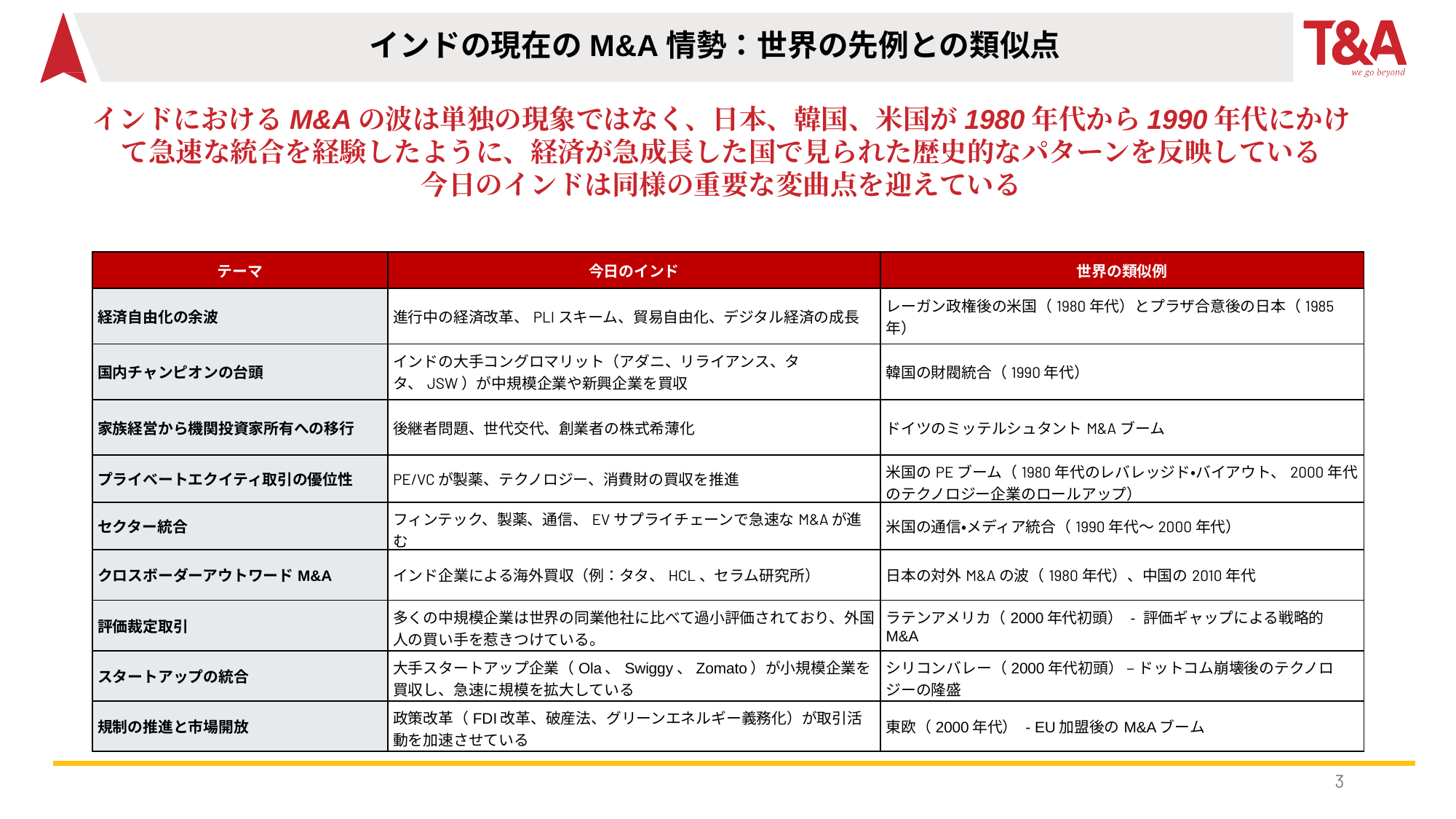

インドの現在のM&A情勢：世界の先例との類似点
インドにおけるM&Aの波は単独の現象ではなく、日本、韓国、米国が1980年代から1990年代にかけて急速な統合を経験したように、経済が急成長した国で見られた歴史的なパターンを反映している
今日のインドは同様の重要な変曲点を迎えている
| テーマ | 今日のインド | 世界の類似例 |
| --- | --- | --- |
| 経済自由化の余波 | 進行中の経済改革、PLIスキーム、貿易自由化、デジタル経済の成長 | レーガン政権後の米国（1980年代）とプラザ合意後の日本（1985年） |
| 国内チャンピオンの台頭 | インドの大手コングロマリット（アダニ、リライアンス、タタ、JSW）が中規模企業や新興企業を買収 | 韓国の財閥統合（1990年代） |
| 家族経営から機関投資家所有への移行 | 後継者問題、世代交代、創業者の株式希薄化 | ドイツのミッテルシュタントM&Aブーム |
| プライベートエクイティ取引の優位性 | PE/VCが製薬、テクノロジー、消費財の買収を推進 | 米国のPEブーム（1980年代のレバレッジド・バイアウト、2000年代のテクノロジー企業のロールアップ） |
| セクター統合 | フィンテック、製薬、通信、EVサプライチェーンで急速なM&Aが進む | 米国の通信・メディア統合（1990年代～2000年代） |
| クロスボーダーアウトワードM&A | インド企業による海外買収（例：タタ、HCL、セラム研究所） | 日本の対外M&Aの波（1980年代）、中国の2010年代 |
| 評価裁定取引 | 多くの中規模企業は世界の同業他社に比べて過小評価されており、外国人の買い手を惹きつけている。 | ラテンアメリカ（2000年代初頭） - 評価ギャップによる戦略的M&A |
| スタートアップの統合 | 大手スタートアップ企業（Ola、Swiggy、Zomato）が小規模企業を買収し、急速に規模を拡大している | シリコンバレー（2000年代初頭） – ドットコム崩壊後のテクノロジーの隆盛 |
| 規制の推進と市場開放 | 政策改革（FDI改革、破産法、グリーンエネルギー義務化）が取引活動を加速させている | 東欧（2000年代） - EU加盟後のM&Aブーム |
3